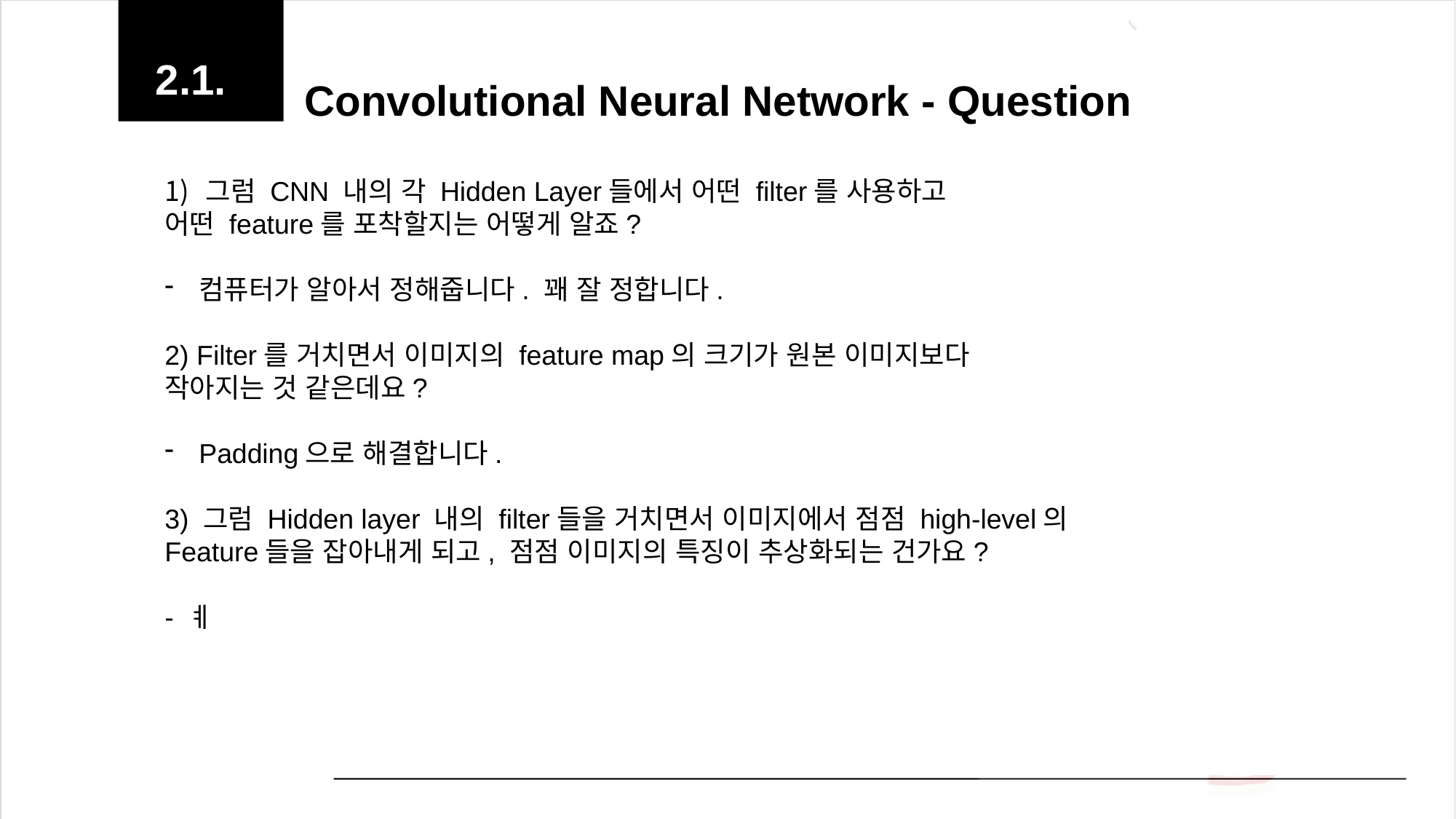

2.1.
Convolutional Neural Network - Question

그럼 CNN 내의 각 Hidden Layer들에서 어떤 filter를 사용하고
어떤 feature를 포착할지는 어떻게 알죠?

컴퓨터가 알아서 정해줍니다. 꽤 잘 정합니다.

2) Filter를 거치면서 이미지의 feature map의 크기가 원본 이미지보다
작아지는 것 같은데요?

Padding으로 해결합니다.

3) 그럼 Hidden layer 내의 filter들을 거치면서 이미지에서 점점 high-level의
Feature들을 잡아내게 되고, 점점 이미지의 특징이 추상화되는 건가요?

- ㅖ